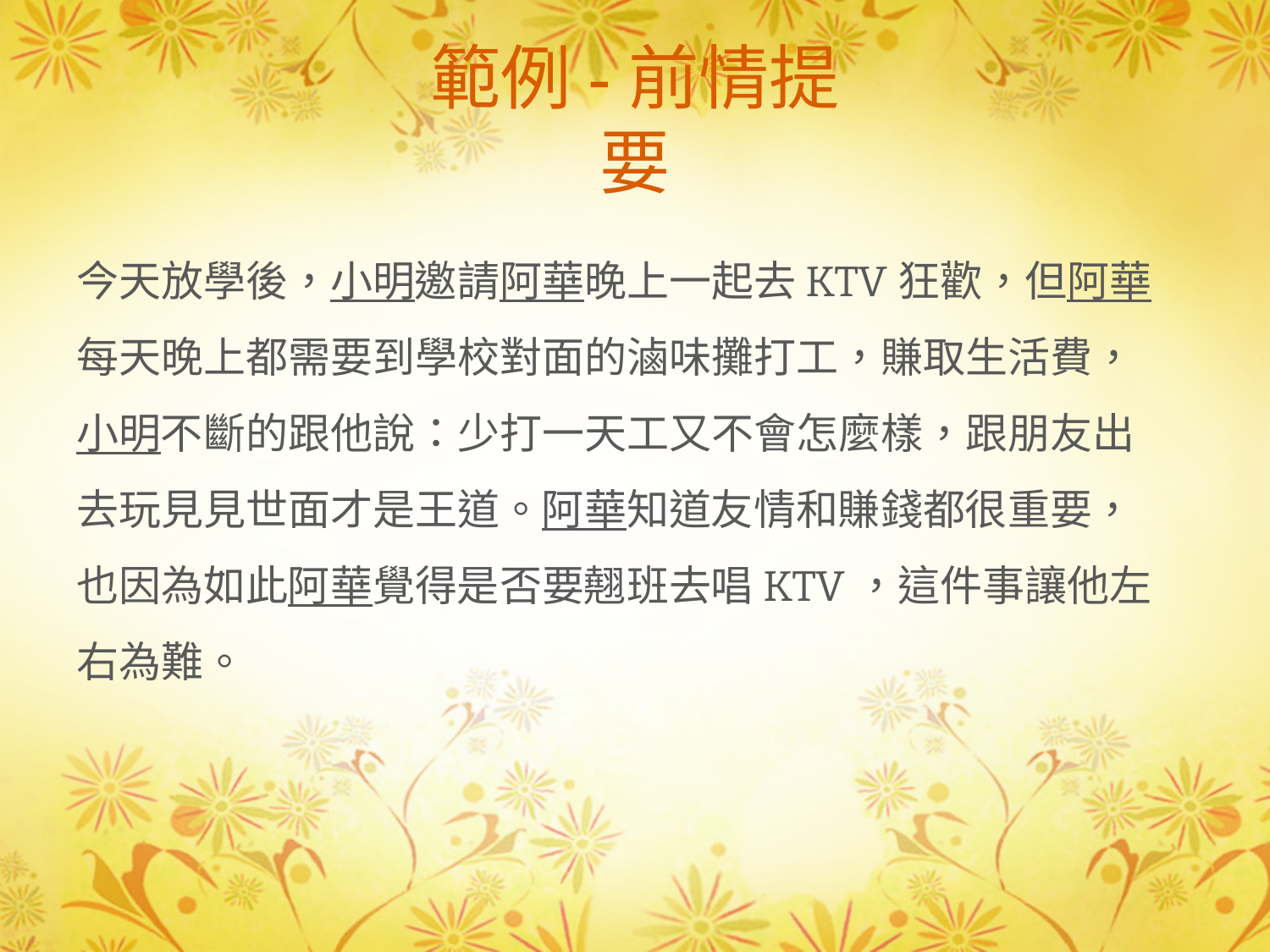

# 範例-前情提要
今天放學後，小明邀請阿華晚上一起去KTV狂歡，但阿華每天晚上都需要到學校對面的滷味攤打工，賺取生活費，小明不斷的跟他說：少打一天工又不會怎麼樣，跟朋友出去玩見見世面才是王道。阿華知道友情和賺錢都很重要，也因為如此阿華覺得是否要翹班去唱KTV，這件事讓他左右為難。